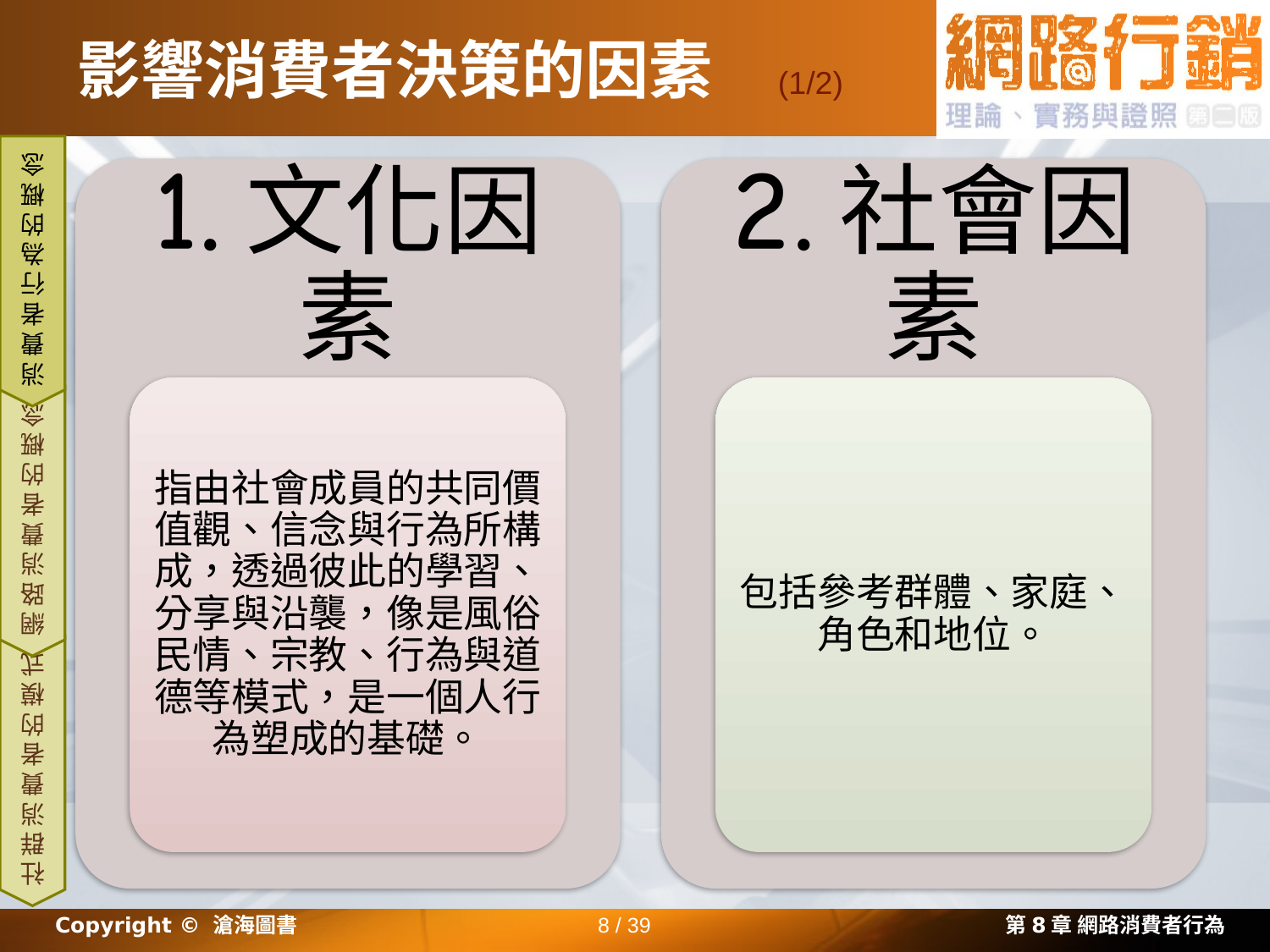

# 影響消費者決策的因素
(1/2)
1.文化因素
指由社會成員的共同價值觀、信念與行為所構成，透過彼此的學習、分享與沿襲，像是風俗民情、宗教、行為與道德等模式，是一個人行為塑成的基礎。
2.社會因素
包括參考群體、家庭、角色和地位。
消費者行為的概念
網路消費者的概念
社群消費者的模式
Copyright © 滄海圖書
8 / 39
第8章 網路消費者行為